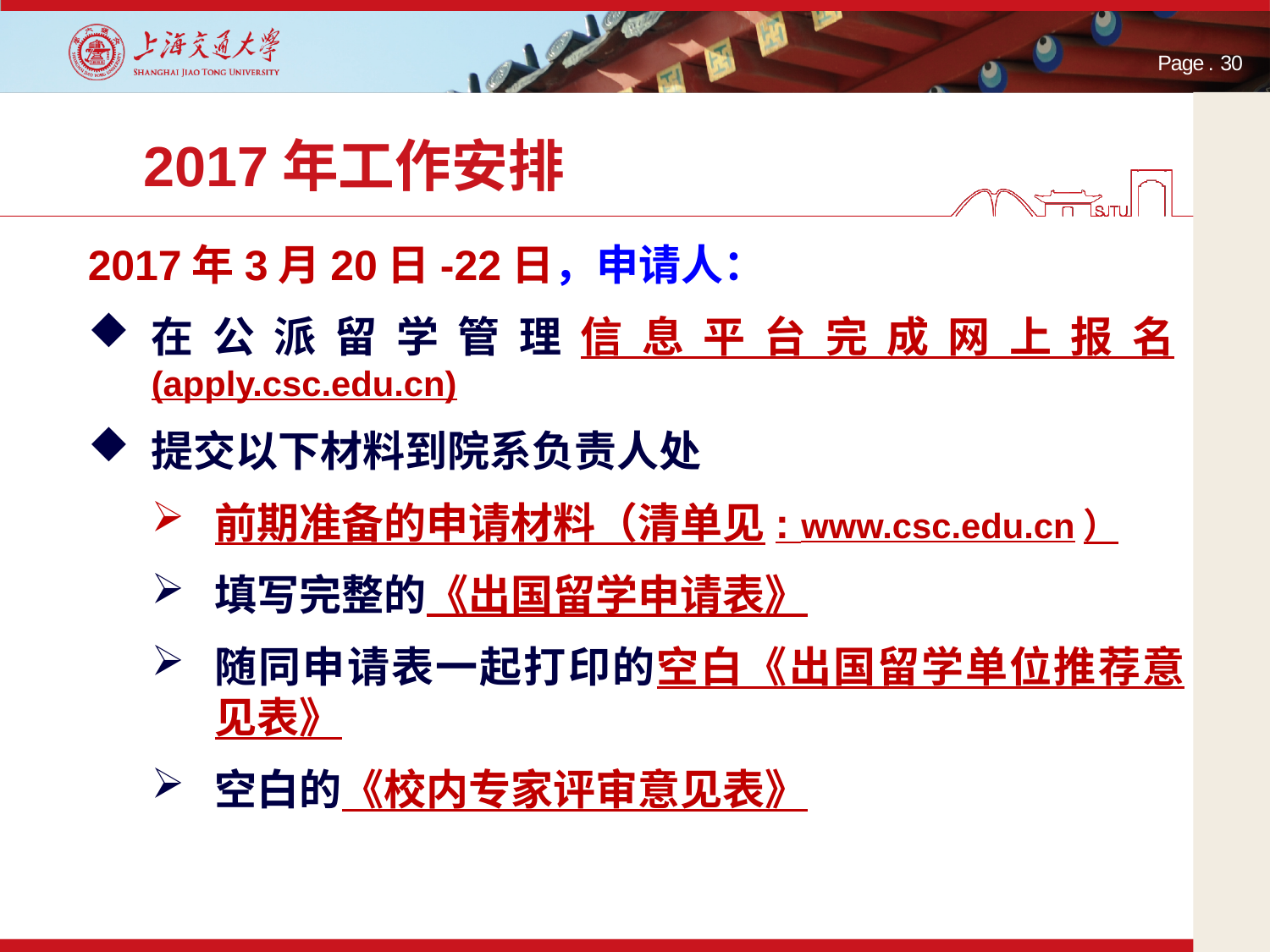

# 2017年工作安排
2017年3月20日-22日，申请人：
在公派留学管理信息平台完成网上报名(apply.csc.edu.cn)
提交以下材料到院系负责人处
前期准备的申请材料（清单见: www.csc.edu.cn）
填写完整的《出国留学申请表》
随同申请表一起打印的空白《出国留学单位推荐意见表》
空白的《校内专家评审意见表》